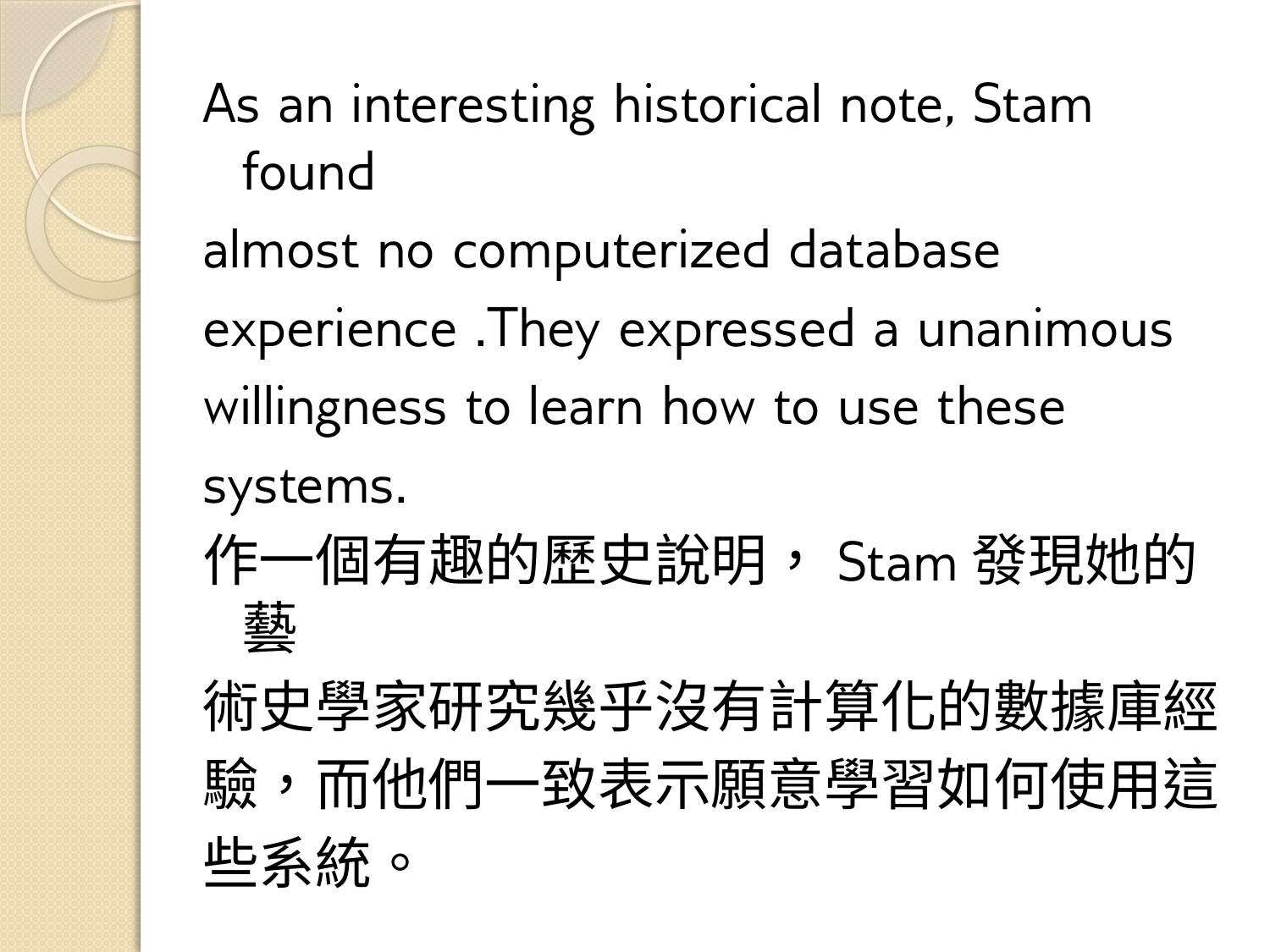

As an interesting historical note, Stam found
almost no computerized database
experience .They expressed a unanimous
willingness to learn how to use these
systems.
作一個有趣的歷史說明，Stam發現她的藝
術史學家研究幾乎沒有計算化的數據庫經
驗，而他們一致表示願意學習如何使用這
些系統。